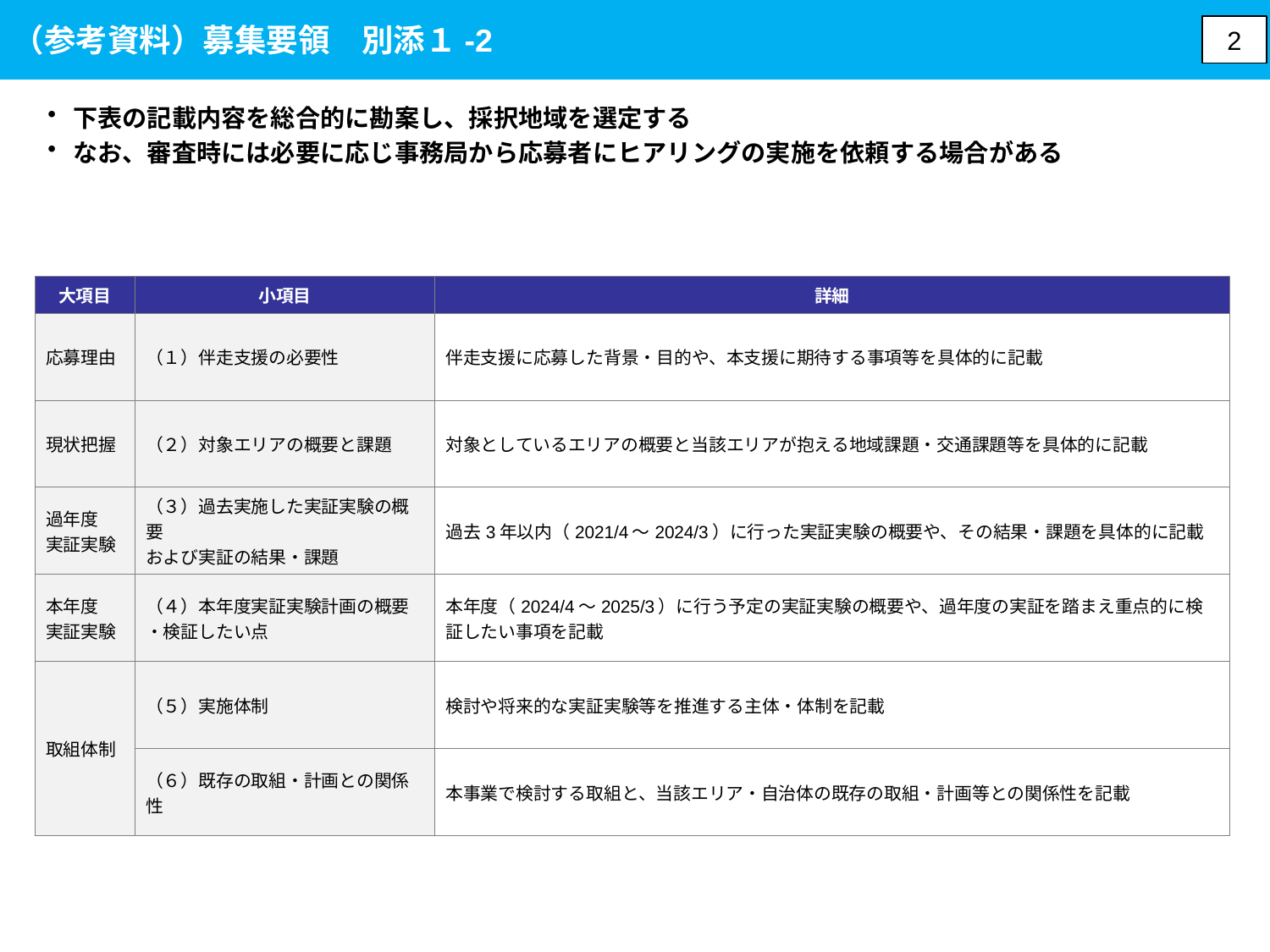

（参考資料）募集要領　別添１-2
2
下表の記載内容を総合的に勘案し、採択地域を選定する
なお、審査時には必要に応じ事務局から応募者にヒアリングの実施を依頼する場合がある
| 大項目 | 小項目 | 詳細 |
| --- | --- | --- |
| 応募理由 | （１）伴走支援の必要性 | 伴走支援に応募した背景・目的や、本支援に期待する事項等を具体的に記載 |
| 現状把握 | （２）対象エリアの概要と課題 | 対象としているエリアの概要と当該エリアが抱える地域課題・交通課題等を具体的に記載 |
| 過年度 実証実験 | （３）過去実施した実証実験の概要 および実証の結果・課題 | 過去3年以内（2021/4～2024/3）に行った実証実験の概要や、その結果・課題を具体的に記載 |
| 本年度 実証実験 | （４）本年度実証実験計画の概要 ・検証したい点 | 本年度（2024/4～2025/3）に行う予定の実証実験の概要や、過年度の実証を踏まえ重点的に検証したい事項を記載 |
| 取組体制 | （５）実施体制 | 検討や将来的な実証実験等を推進する主体・体制を記載 |
| 取組体制 | （６）既存の取組・計画との関係性 | 本事業で検討する取組と、当該エリア・自治体の既存の取組・計画等との関係性を記載 |